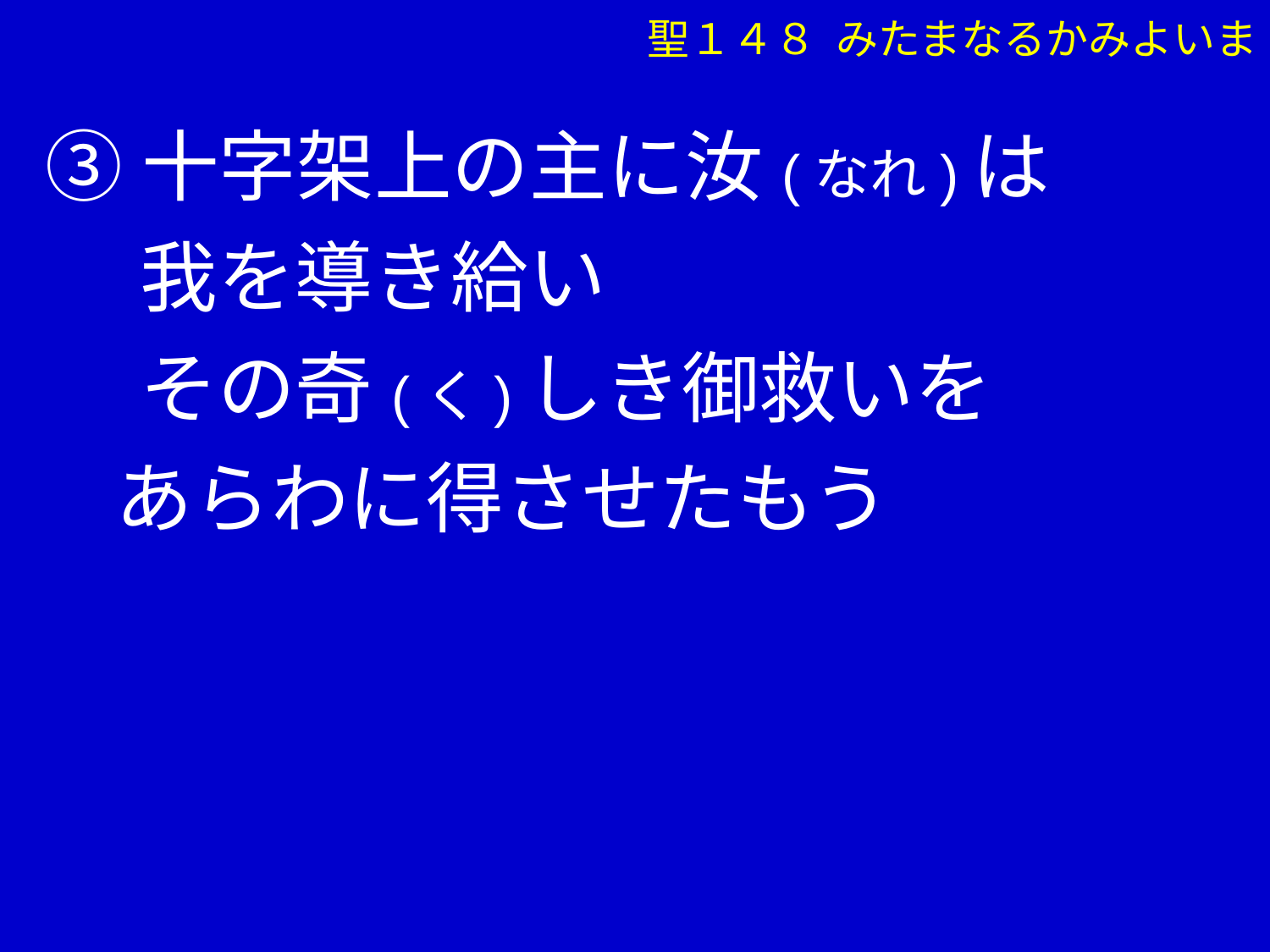

③十字架上の主に汝(なれ)は
　 我を導き給い
　 その奇(く)しき御救いを
   あらわに得させたもう
聖１４８  みたまなるかみよいま